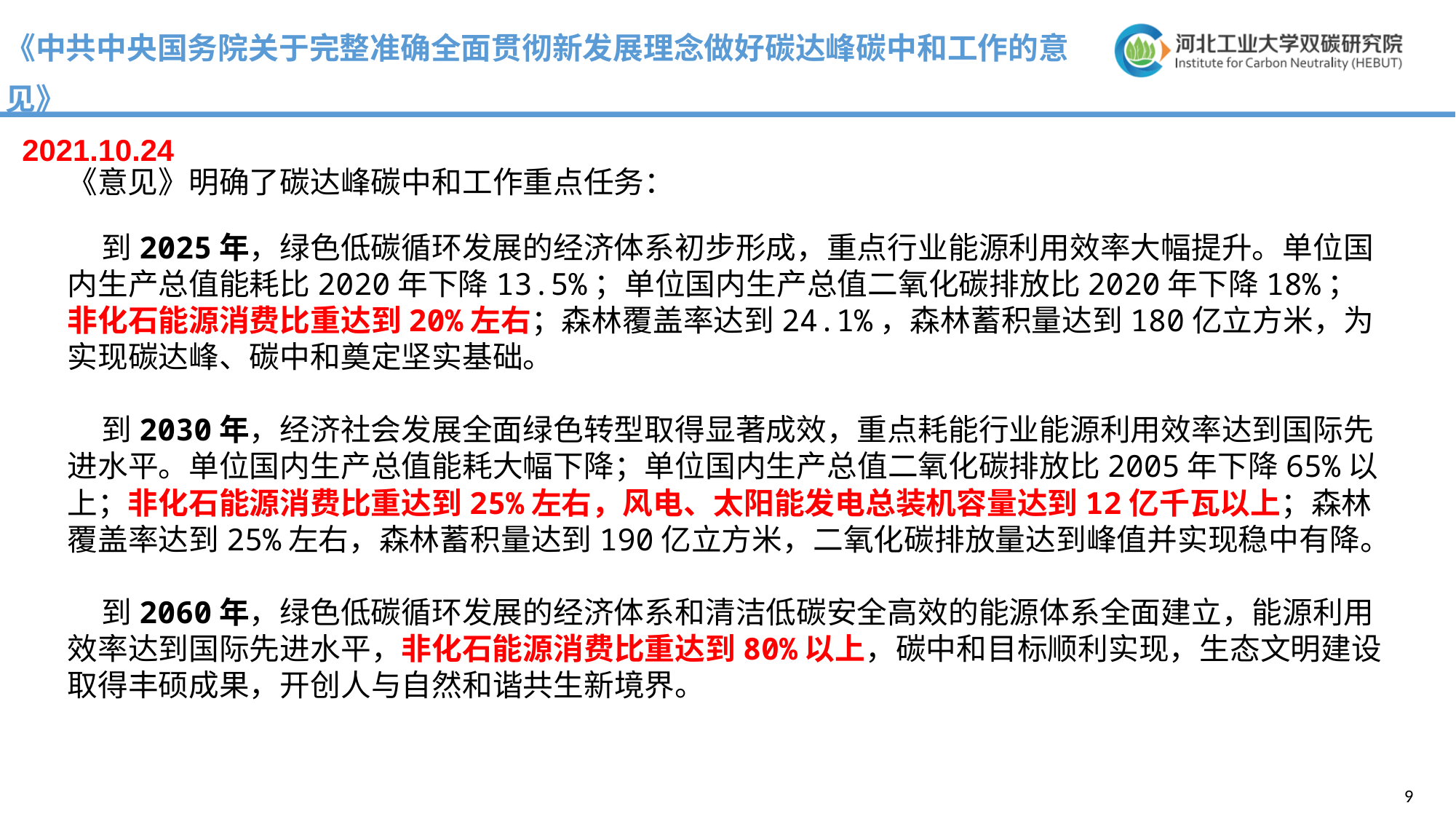

《中共中央国务院关于完整准确全面贯彻新发展理念做好碳达峰碳中和工作的意见》
  2021.10.24

《意见》明确了碳达峰碳中和工作重点任务：

    到2025年，绿色低碳循环发展的经济体系初步形成，重点行业能源利用效率大幅提升。单位国内生产总值能耗比2020年下降13.5%；单位国内生产总值二氧化碳排放比2020年下降18%；非化石能源消费比重达到20%左右；森林覆盖率达到24.1%，森林蓄积量达到180亿立方米，为实现碳达峰、碳中和奠定坚实基础。

    到2030年，经济社会发展全面绿色转型取得显著成效，重点耗能行业能源利用效率达到国际先进水平。单位国内生产总值能耗大幅下降；单位国内生产总值二氧化碳排放比2005年下降65%以上；非化石能源消费比重达到25%左右，风电、太阳能发电总装机容量达到12亿千瓦以上；森林覆盖率达到25%左右，森林蓄积量达到190亿立方米，二氧化碳排放量达到峰值并实现稳中有降。

    到2060年，绿色低碳循环发展的经济体系和清洁低碳安全高效的能源体系全面建立，能源利用效率达到国际先进水平，非化石能源消费比重达到80%以上，碳中和目标顺利实现，生态文明建设取得丰硕成果，开创人与自然和谐共生新境界。

9